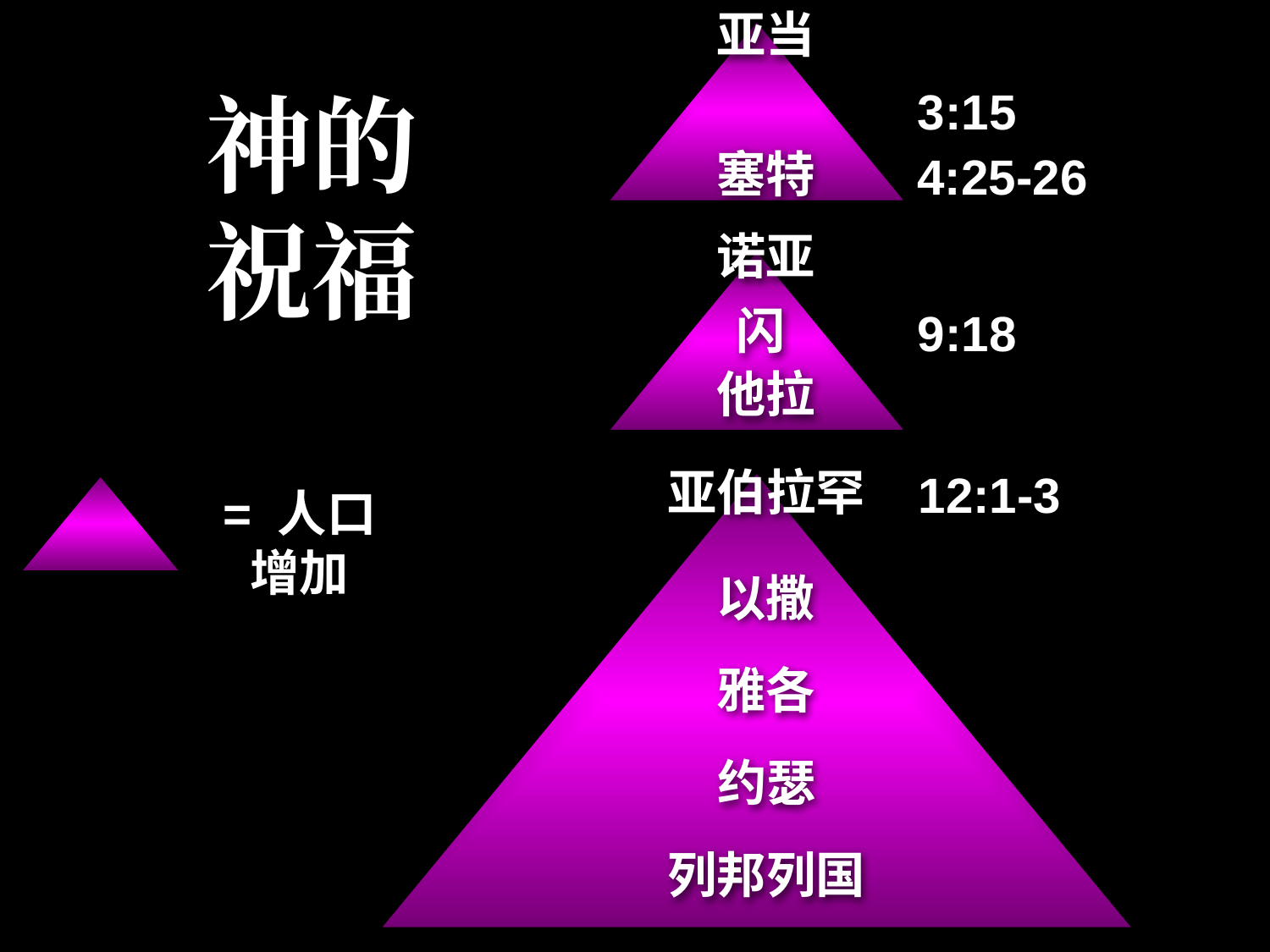

亚当
# 神的 祝福

3:15
塞特
4:25-26
诺亚

闪
9:18
他拉
亚伯拉罕
12:1-3

= 人口
增加
以撒
雅各
约瑟
列邦列国